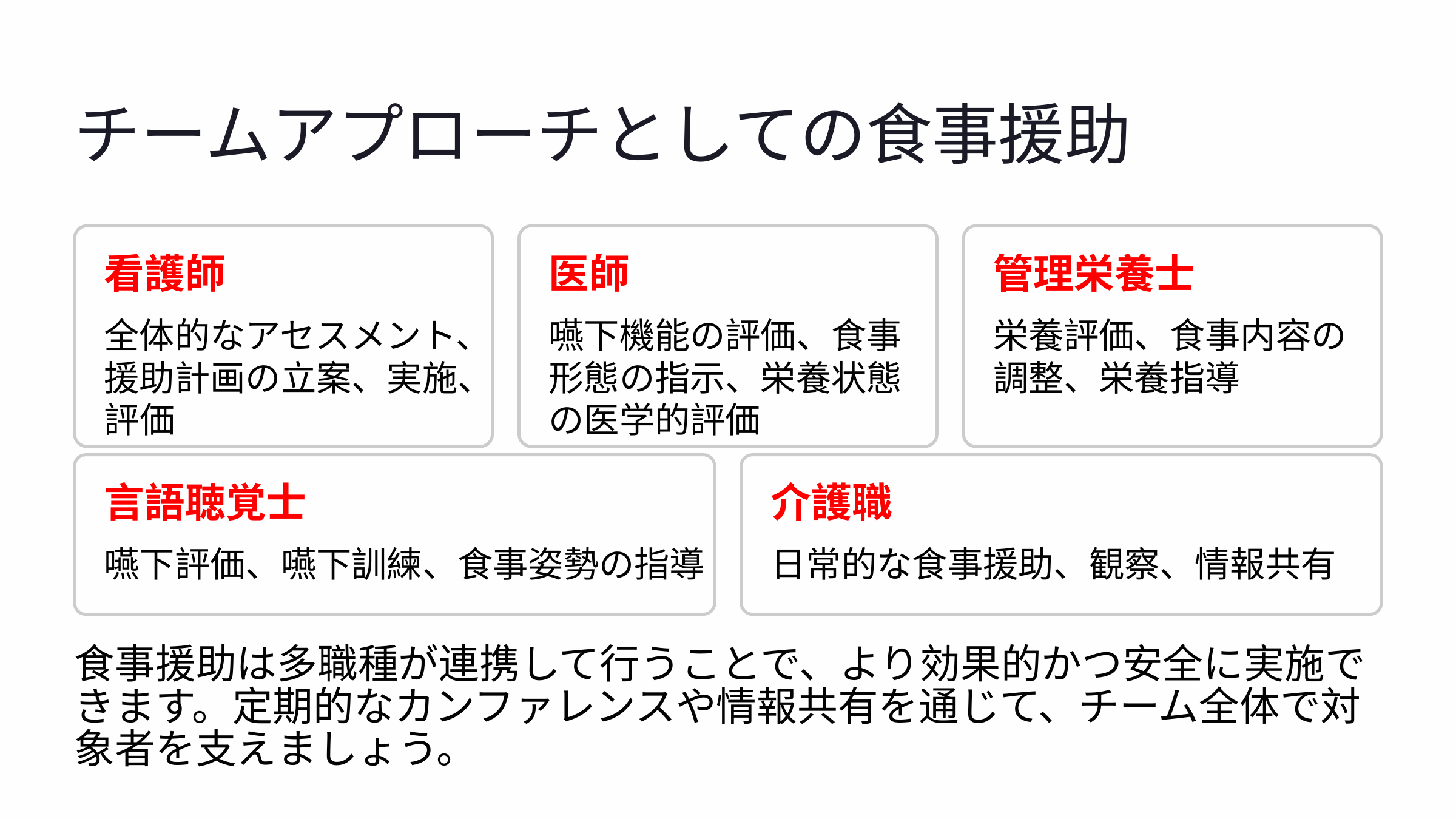

チームアプローチとしての食事援助

看護師
医師
管理栄養士
全体的なアセスメント、援助計画の立案、実施、評価
嚥下機能の評価、食事形態の指示、栄養状態の医学的評価
栄養評価、食事内容の調整、栄養指導

言語聴覚士
介護職
嚥下評価、嚥下訓練、食事姿勢の指導
日常的な食事援助、観察、情報共有
食事援助は多職種が連携して行うことで、より効果的かつ安全に実施できます。定期的なカンファレンスや情報共有を通じて、チーム全体で対象者を支えましょう。